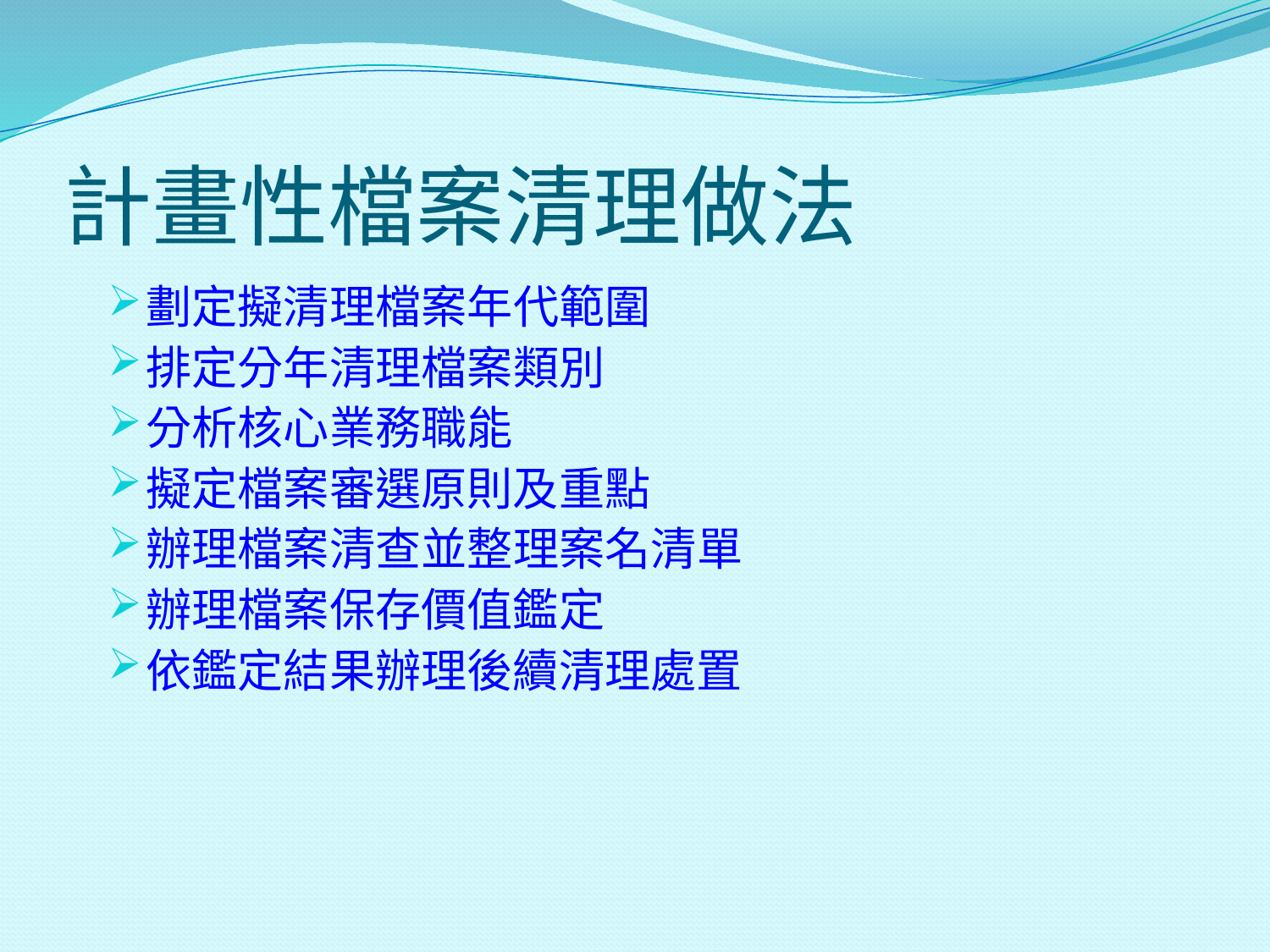

計畫性檔案清理做法
劃定擬清理檔案年代範圍
排定分年清理檔案類別
分析核心業務職能
擬定檔案審選原則及重點
辦理檔案清查並整理案名清單
辦理檔案保存價值鑑定
依鑑定結果辦理後續清理處置